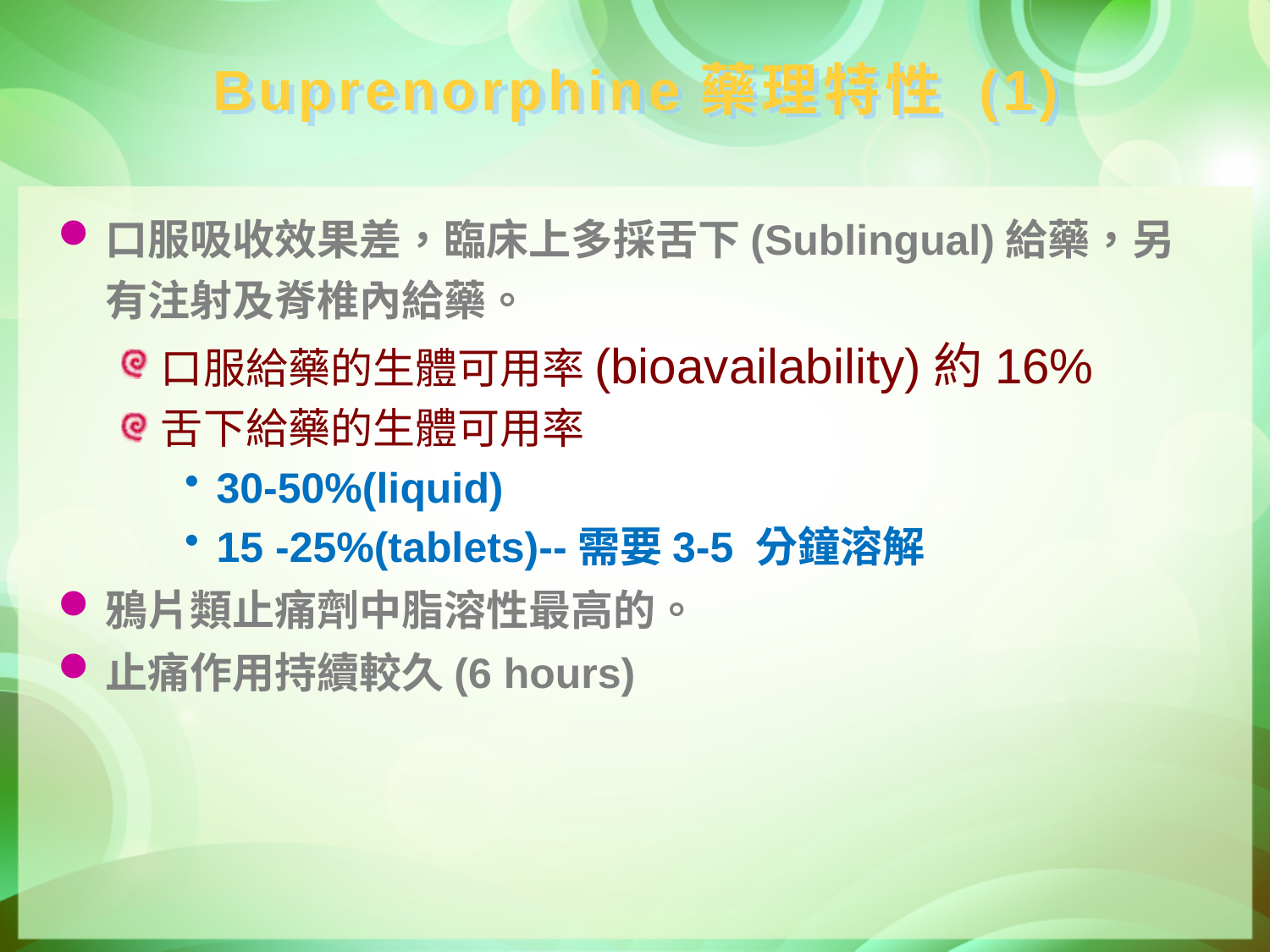

Buprenorphine藥理特性 (1)
口服吸收效果差，臨床上多採舌下(Sublingual)給藥，另有注射及脊椎內給藥。
口服給藥的生體可用率(bioavailability)約16%
舌下給藥的生體可用率
30-50%(liquid)
15 -25%(tablets)--需要3-5 分鐘溶解
鴉片類止痛劑中脂溶性最高的。
止痛作用持續較久(6 hours)